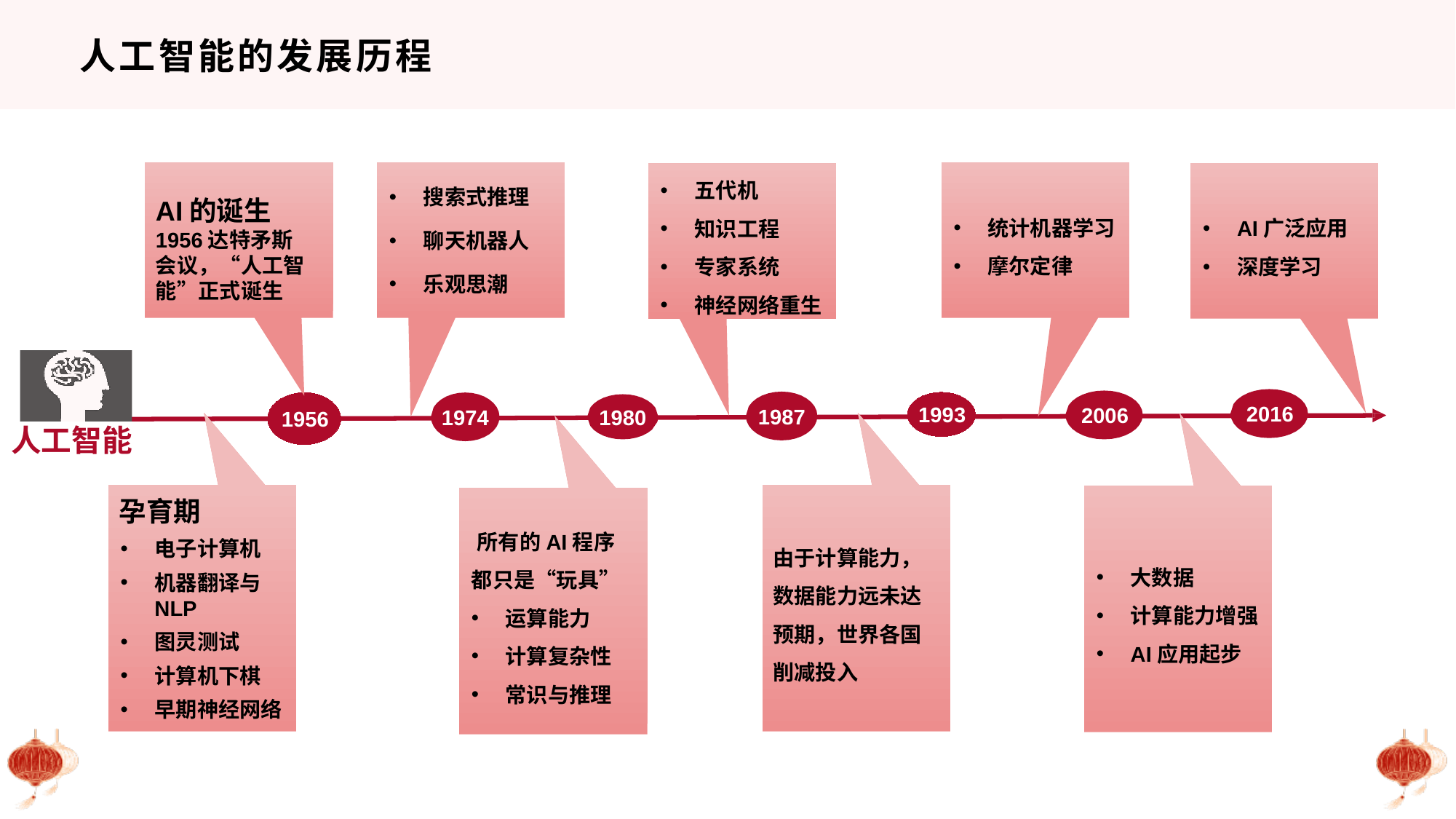

# 人工智能的发展历程
搜索式推理
聊天机器人
乐观思潮
统计机器学习
摩尔定律
AI的诞生
1956达特矛斯  会议，“人工智  能”正式诞生
AI广泛应用
深度学习
五代机
知识工程
专家系统
神经网络重生

2016
1993
1956
2006
1987
1974
1980

人工智能
孕育期
电子计算机
机器翻译与NLP
图灵测试
计算机下棋
早期神经网络
由于计算能力，数据能力远未达预期，世界各国削减投入
大数据
计算能力增强
AI应用起步
所有的AI程序  都只是“玩具”
运算能力
计算复杂性
常识与推理